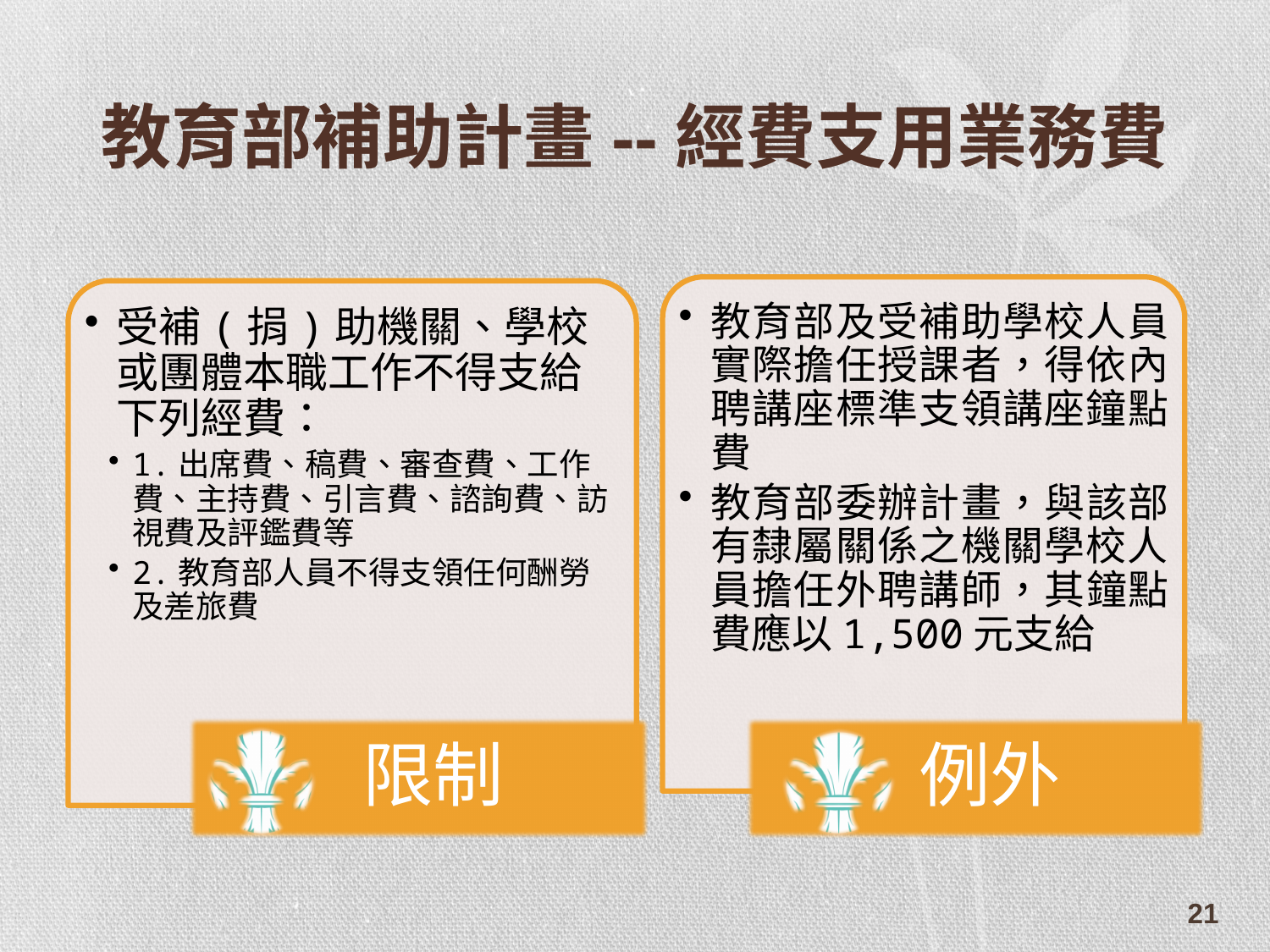

# 教育部補助計畫--經費支用業務費
受補(捐)助機關、學校或團體本職工作不得支給下列經費：
1.出席費、稿費、審查費、工作費、主持費、引言費、諮詢費、訪視費及評鑑費等
2.教育部人員不得支領任何酬勞及差旅費
限制
教育部及受補助學校人員實際擔任授課者，得依內聘講座標準支領講座鐘點費
教育部委辦計畫，與該部有隸屬關係之機關學校人員擔任外聘講師，其鐘點費應以1,500元支給
例外
21